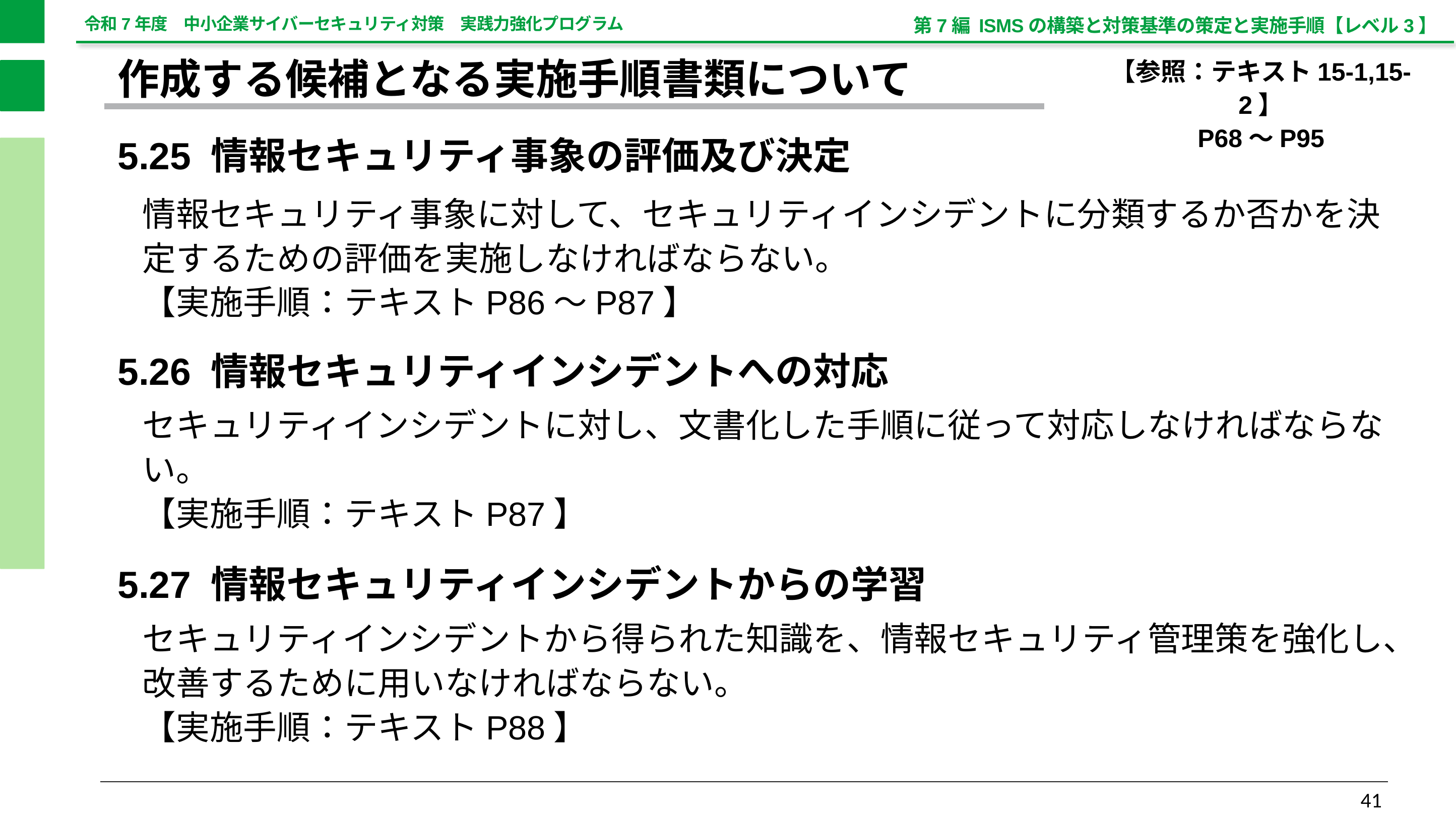

第7編 ISMSの構築と対策基準の策定と実施手順【レベル3】
【参照：テキスト15-1,15-2】
P68～P95
作成する候補となる実施手順書類について
5.25 情報セキュリティ事象の評価及び決定
情報セキュリティ事象に対して、セキュリティインシデントに分類するか否かを決定するための評価を実施しなければならない。
【実施手順：テキストP86～P87】
5.26 情報セキュリティインシデントへの対応
セキュリティインシデントに対し、文書化した手順に従って対応しなければならない。
【実施手順：テキストP87】
5.27 情報セキュリティインシデントからの学習
セキュリティインシデントから得られた知識を、情報セキュリティ管理策を強化し、改善するために用いなければならない。
【実施手順：テキストP88】